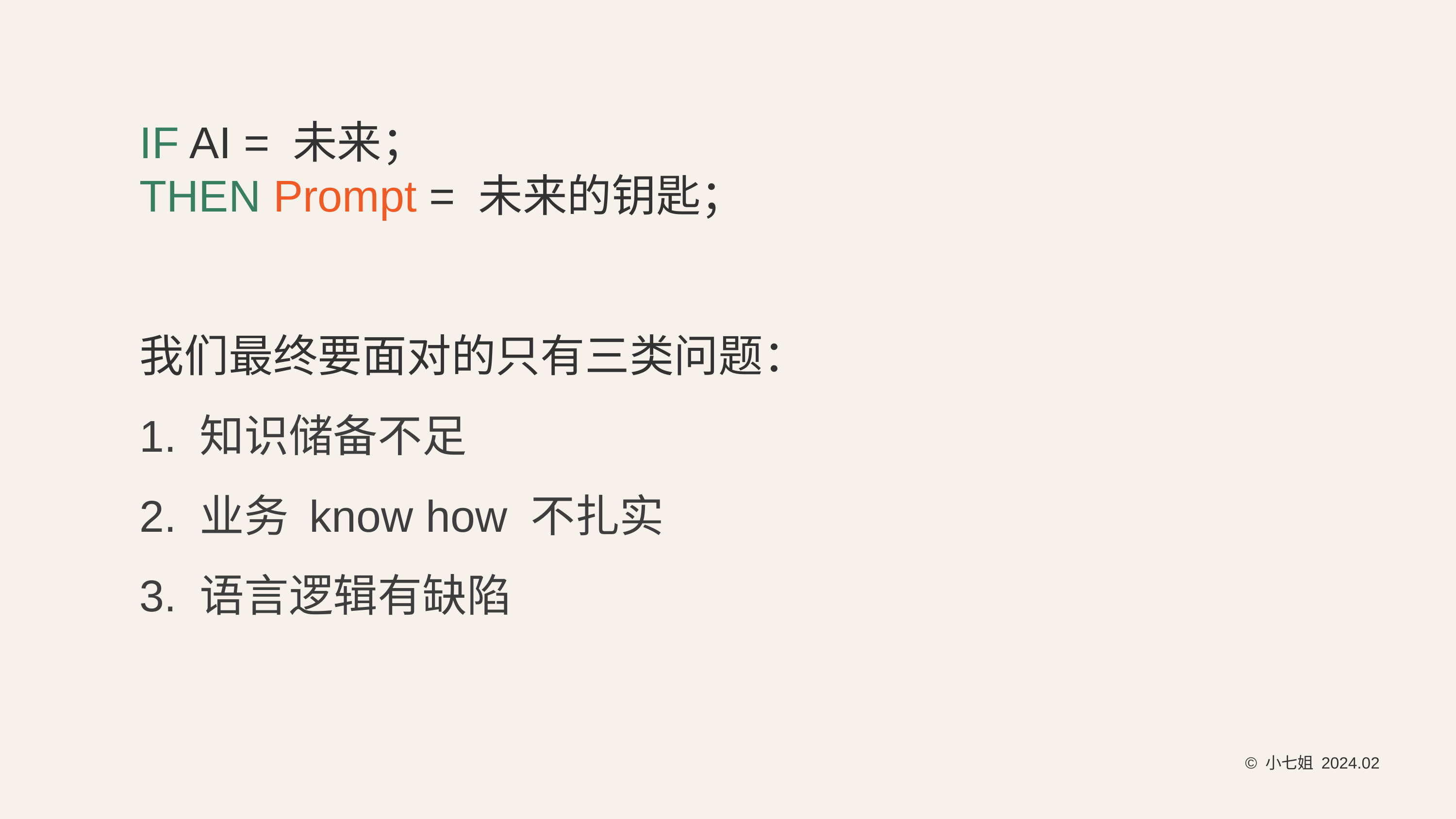

IF AI = 未来；
THEN Prompt = 未来的钥匙；

我们最终要面对的只有三类问题：
1. 知识储备不足
2. 业务 know how 不扎实
3. 语言逻辑有缺陷
© 小七姐 2024.02